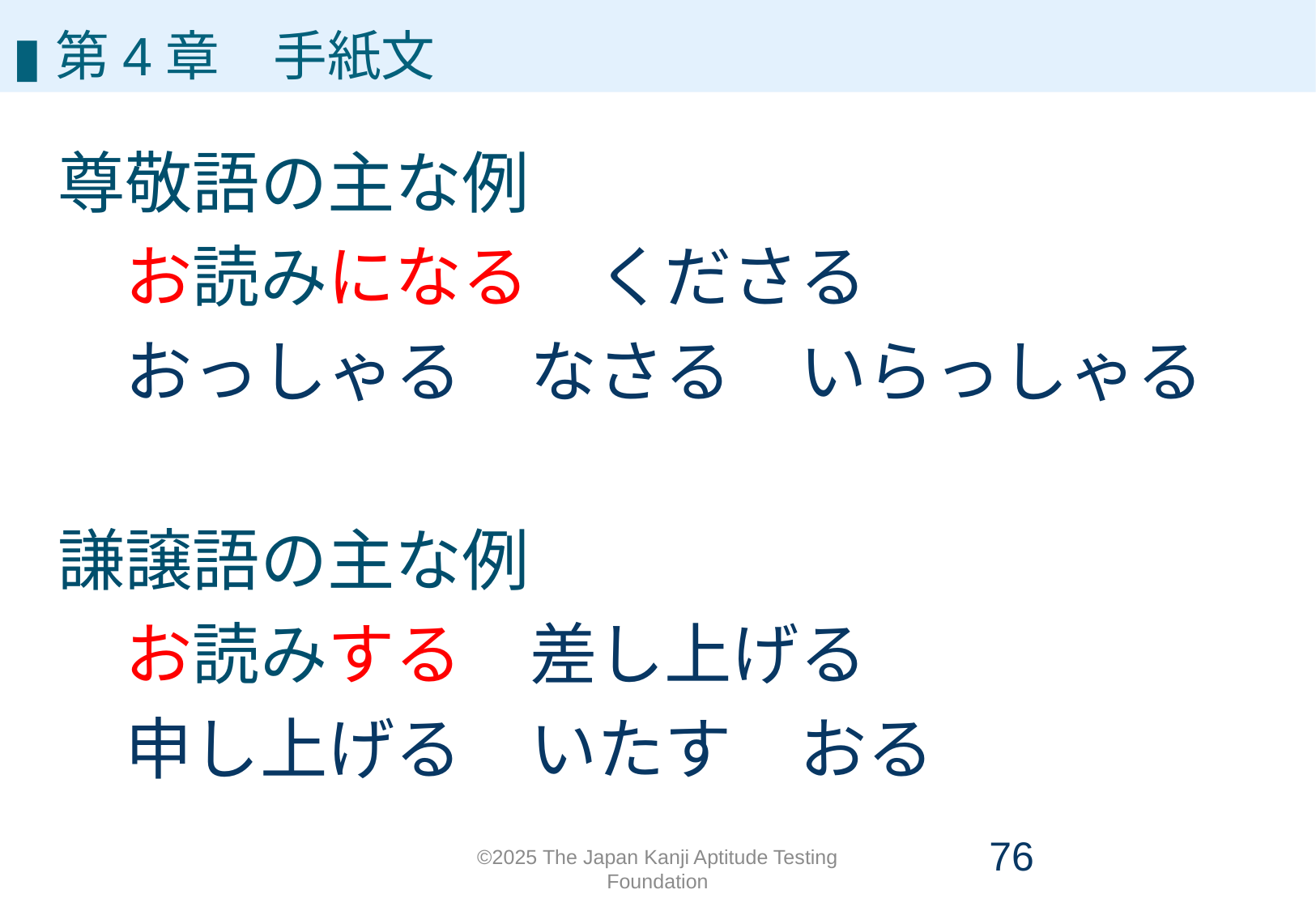

# 第4章
▮第4章　手紙文
尊敬語の主な例
　お読みになる　くださる
　おっしゃる　なさる　いらっしゃる

謙譲語の主な例
　お読みする　差し上げる
　申し上げる　いたす　おる

©2025 The Japan Kanji Aptitude Testing Foundation
76